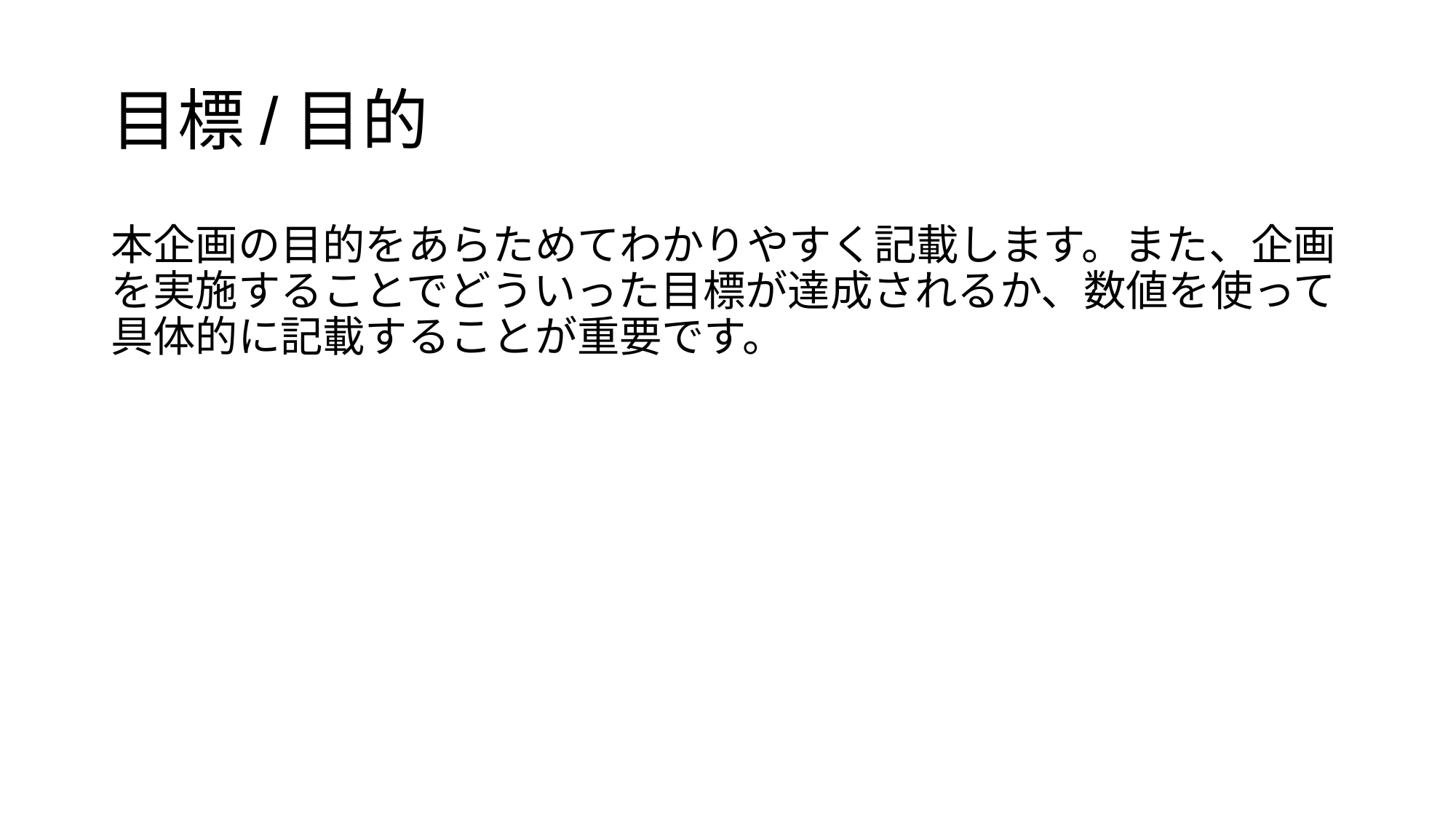

# 目標/目的
本企画の目的をあらためてわかりやすく記載します。また、企画を実施することでどういった目標が達成されるか、数値を使って具体的に記載することが重要です。